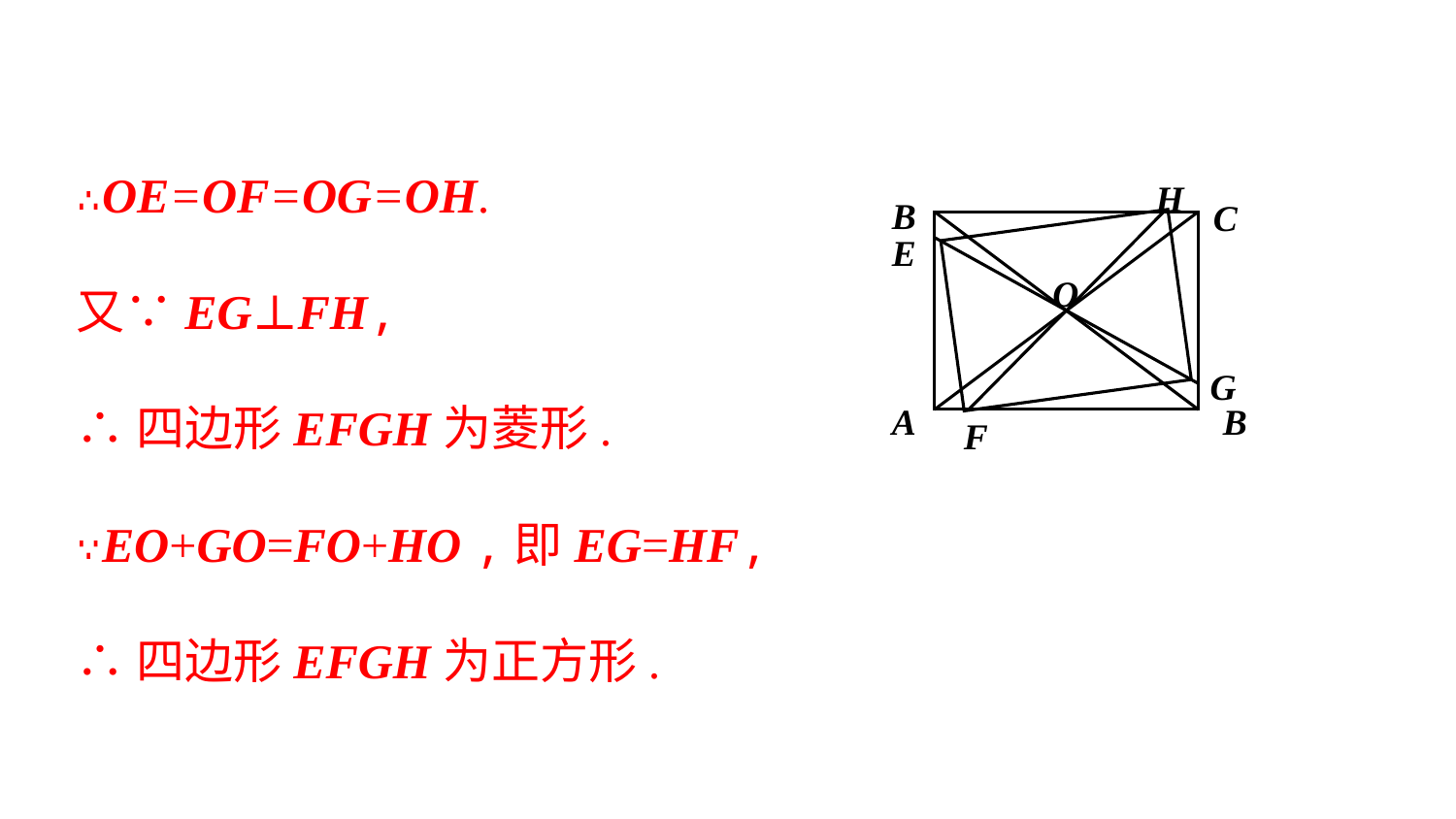

∴OE=OF=OG=OH.
又∵EG⊥FH,
∴四边形EFGH为菱形.
∵EO+GO=FO+HO ,即EG=HF,
∴四边形EFGH为正方形.
H
B
C

E

O
G
B
A
F